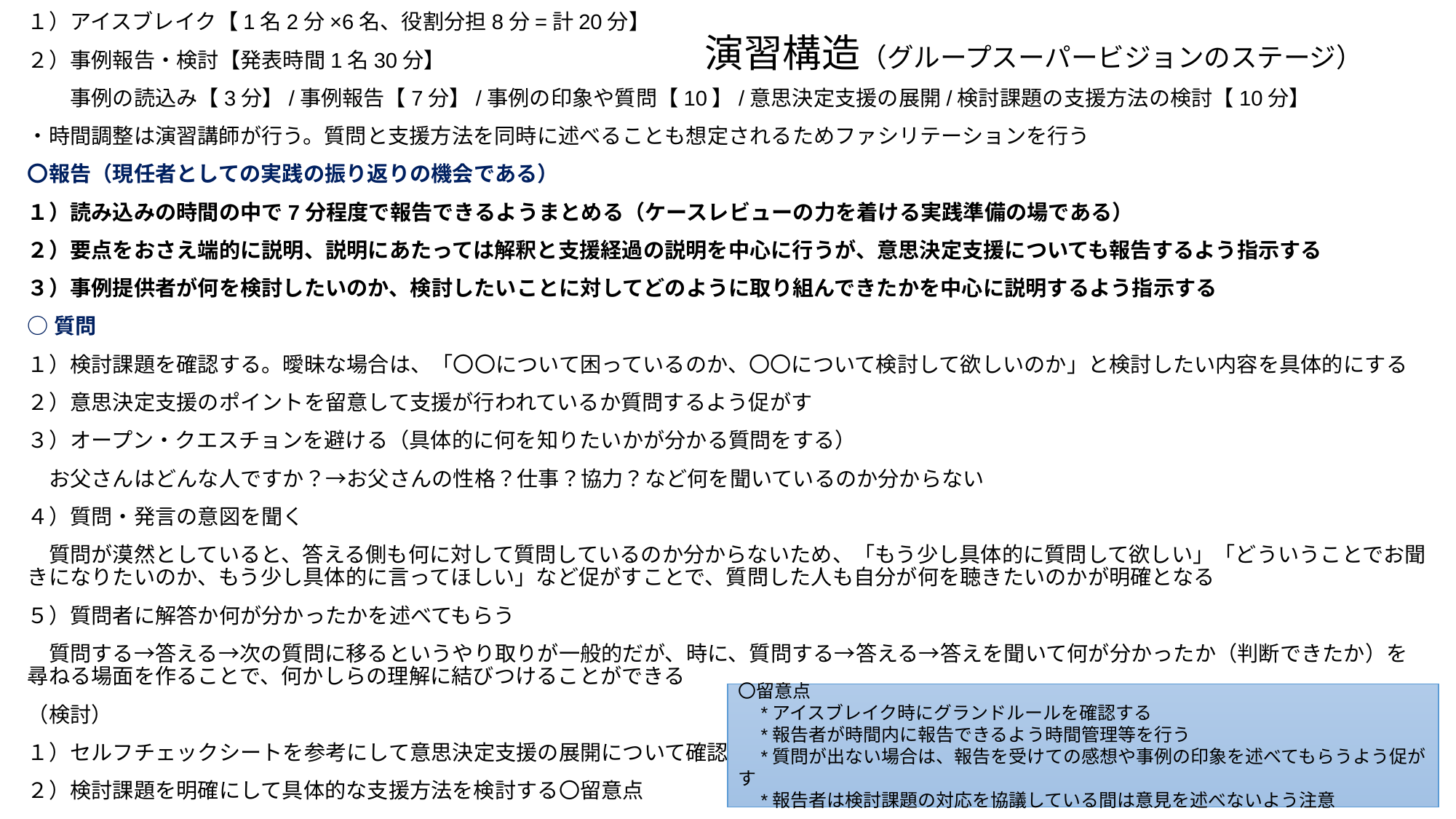

１）アイスブレイク【1名2分×6名、役割分担8分=計20分】
２）事例報告・検討【発表時間1名30分】
　　事例の読込み【3分】/事例報告【7分】/事例の印象や質問【10】/意思決定支援の展開/検討課題の支援方法の検討【10分】
・時間調整は演習講師が行う。質問と支援方法を同時に述べることも想定されるためファシリテーションを行う
〇報告（現任者としての実践の振り返りの機会である）
１）読み込みの時間の中で7分程度で報告できるようまとめる（ケースレビューの力を着ける実践準備の場である）
２）要点をおさえ端的に説明、説明にあたっては解釈と支援経過の説明を中心に行うが、意思決定支援についても報告するよう指示する
３）事例提供者が何を検討したいのか、検討したいことに対してどのように取り組んできたかを中心に説明するよう指示する
○質問
１）検討課題を確認する。曖昧な場合は、「〇〇について困っているのか、〇〇について検討して欲しいのか」と検討したい内容を具体的にする
２）意思決定支援のポイントを留意して支援が行われているか質問するよう促がす
３）オープン・クエスチョンを避ける（具体的に何を知りたいかが分かる質問をする）
　お父さんはどんな人ですか？→お父さんの性格？仕事？協力？など何を聞いているのか分からない
４）質問・発言の意図を聞く
　質問が漠然としていると、答える側も何に対して質問しているのか分からないため、「もう少し具体的に質問して欲しい」「どういうことでお聞きになりたいのか、もう少し具体的に言ってほしい」など促がすことで、質問した人も自分が何を聴きたいのかが明確となる
５）質問者に解答か何が分かったかを述べてもらう
　質問する→答える→次の質問に移るというやり取りが一般的だが、時に、質問する→答える→答えを聞いて何が分かったか（判断できたか）を尋ねる場面を作ることで、何かしらの理解に結びつけることができる
（検討）
１）セルフチェックシートを参考にして意思決定支援の展開について確認する
２）検討課題を明確にして具体的な支援方法を検討する〇留意点

# 演習構造（グループスーパービジョンのステージ）
〇留意点
　*アイスブレイク時にグランドルールを確認する
　*報告者が時間内に報告できるよう時間管理等を行う
　*質問が出ない場合は、報告を受けての感想や事例の印象を述べてもらうよう促がす
　*報告者は検討課題の対応を協議している間は意見を述べないよう注意